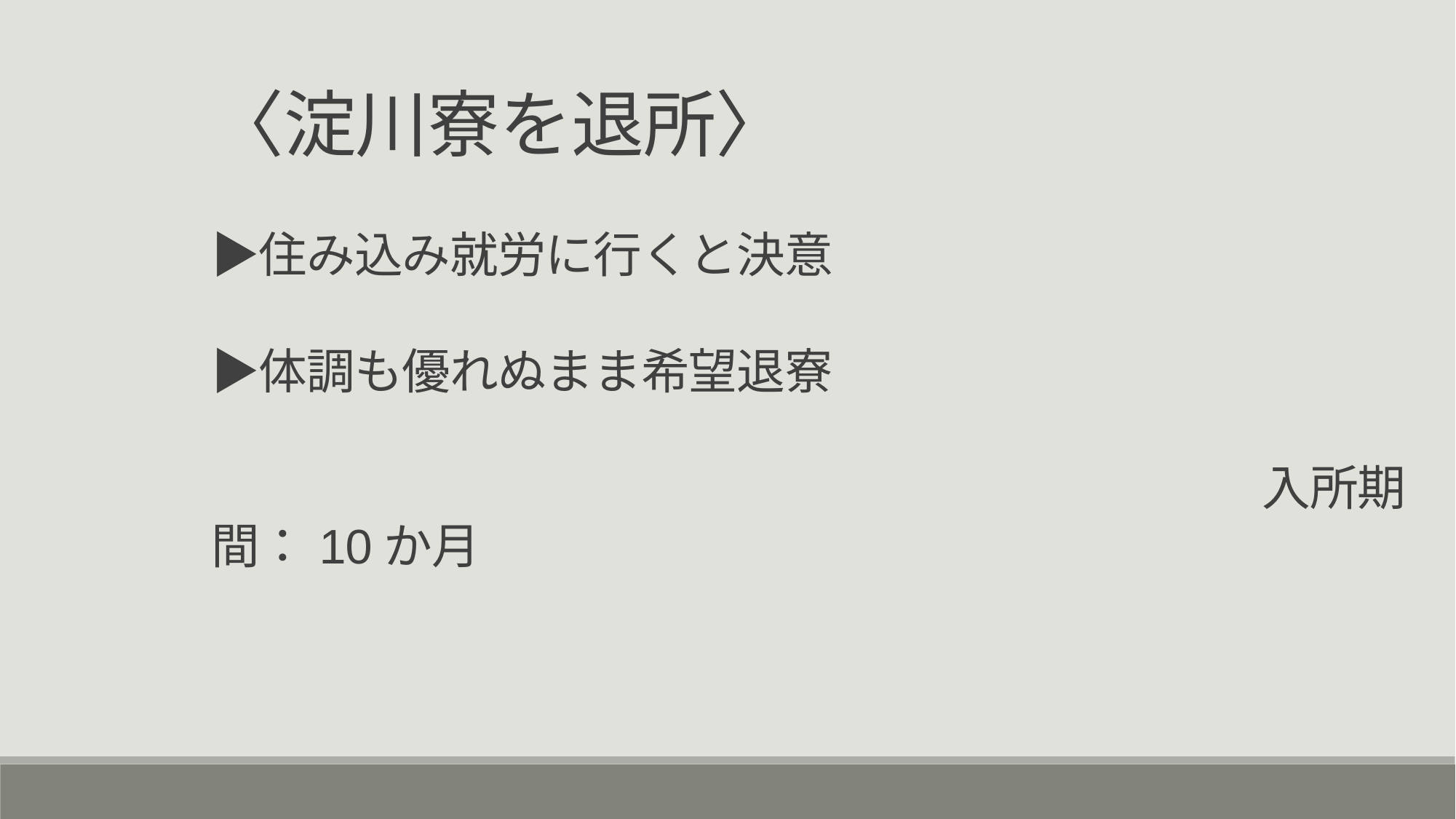

〈淀川寮を退所〉
▶住み込み就労に行くと決意
▶体調も優れぬまま希望退寮
　　　　　　　　　　　　　　　　　　　　　　入所期間：10か月